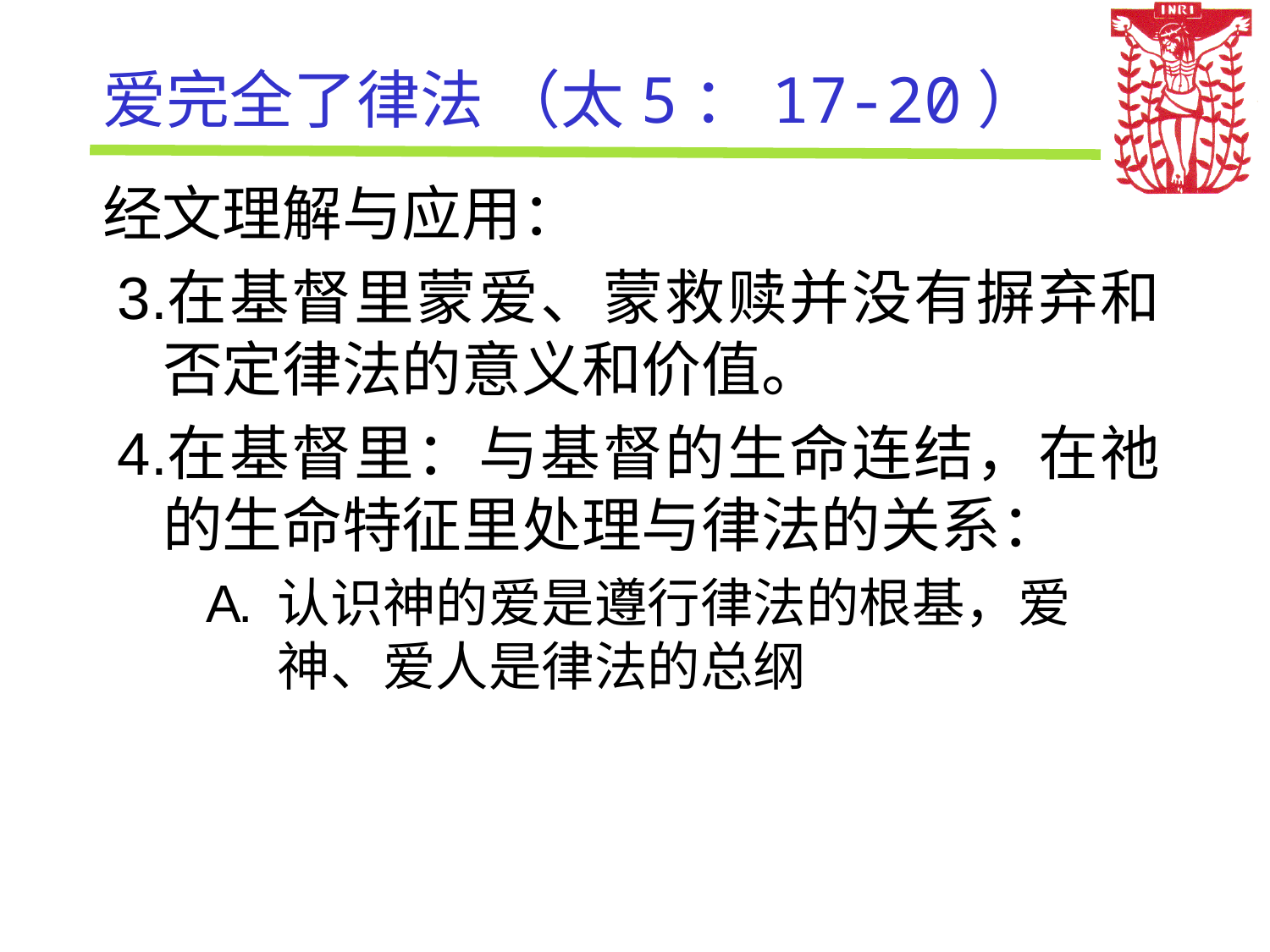

# 爱完全了律法 （太5：17-20）
经文理解与应用：
在基督里蒙爱、蒙救赎并没有摒弃和否定律法的意义和价值。
在基督里：与基督的生命连结，在祂的生命特征里处理与律法的关系：
认识神的爱是遵行律法的根基，爱神、爱人是律法的总纲